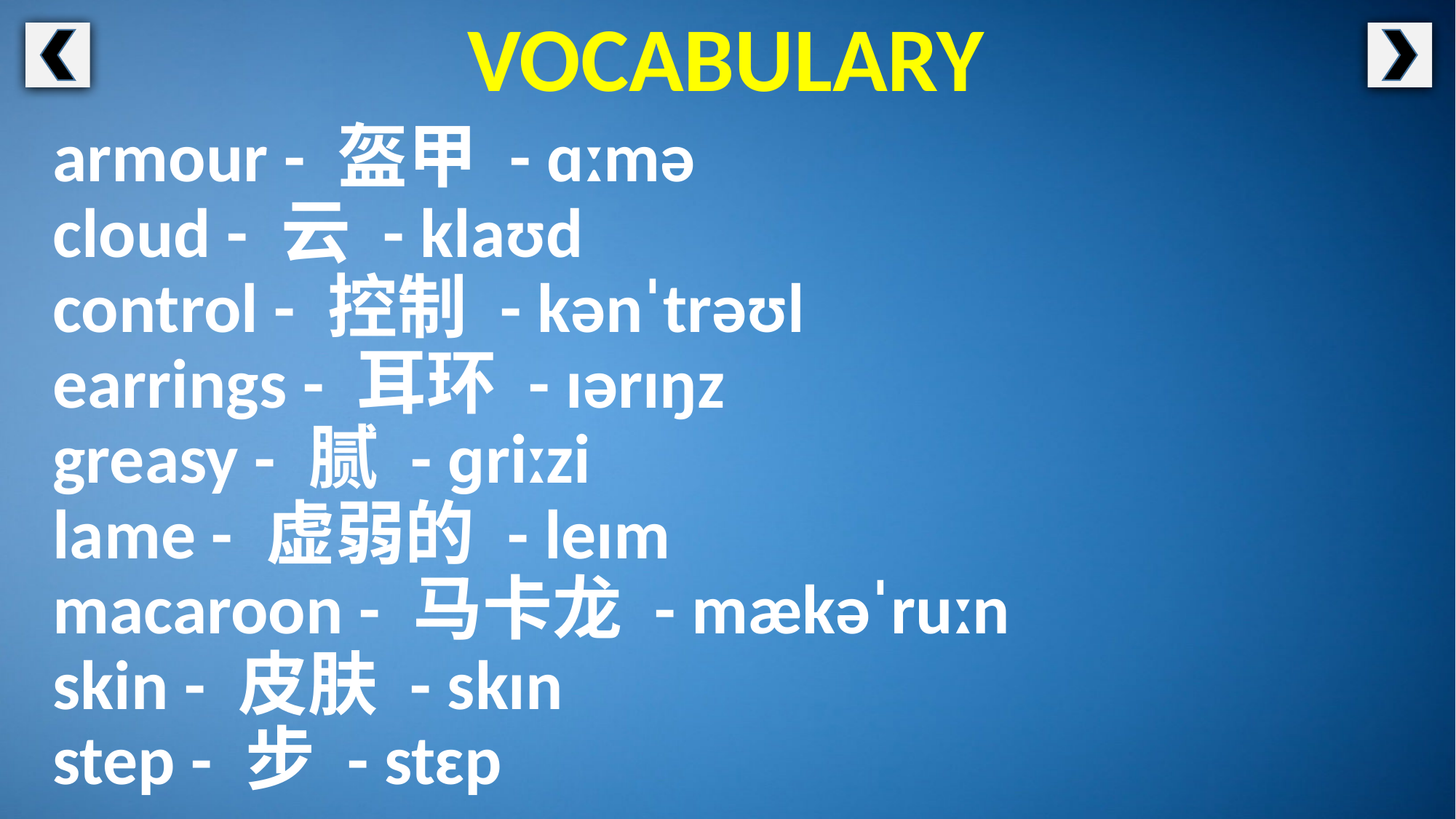

VOCABULARY
armour - 盔甲 - ɑːmə
cloud - 云 - klaʊd
control - 控制 - kənˈtrəʊl
earrings - 耳环 - ɪərɪŋz
greasy - 腻 - ɡriːzi
lame - 虚弱的 - leɪm
macaroon - 马卡龙 - mækəˈruːn
skin - 皮肤 - skɪn
step - 步 - stɛp